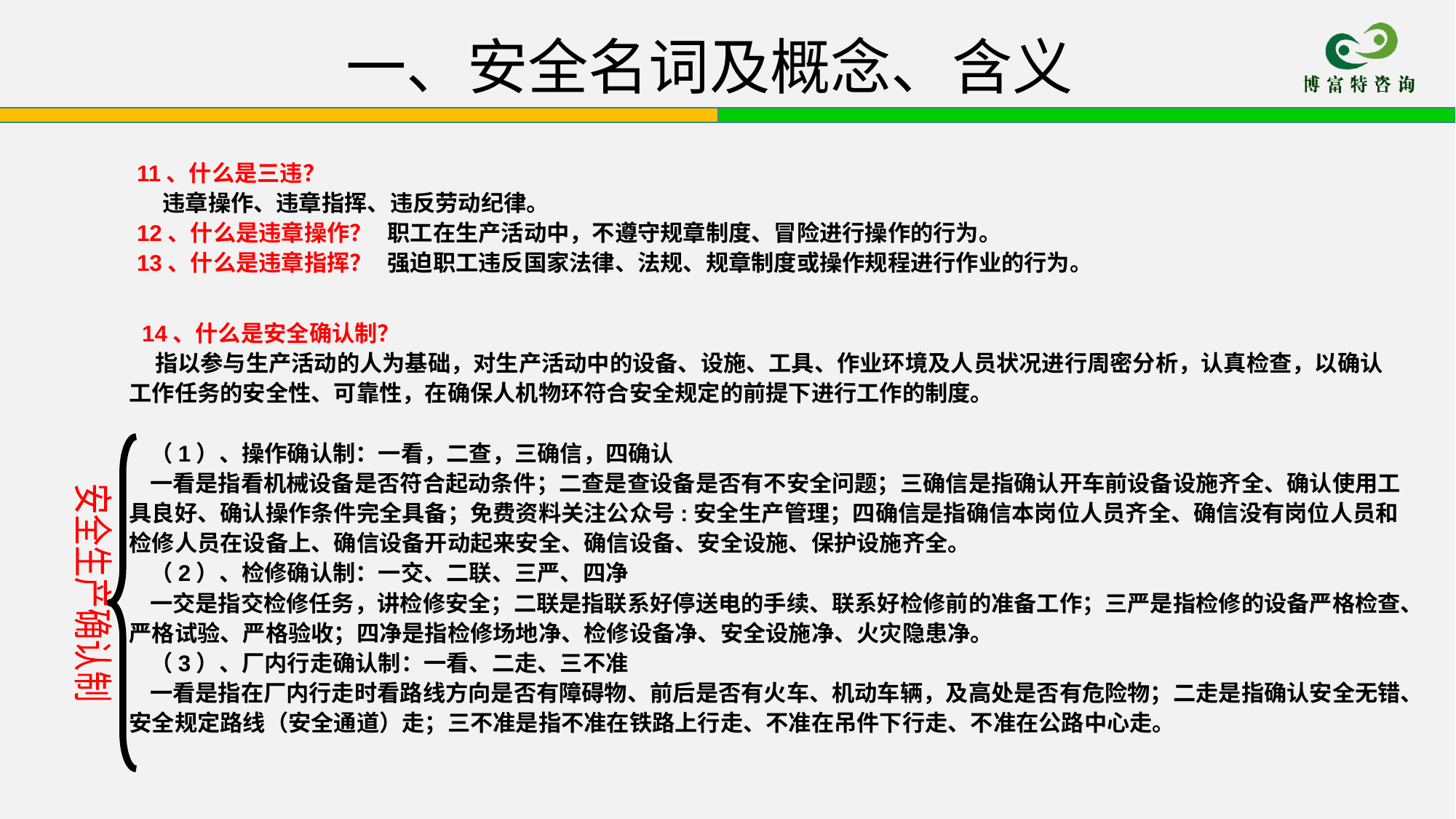

一、安全名词及概念、含义
11、什么是三违？
    违章操作、违章指挥、违反劳动纪律。
12、什么是违章操作？   职工在生产活动中，不遵守规章制度、冒险进行操作的行为。
13、什么是违章指挥？   强迫职工违反国家法律、法规、规章制度或操作规程进行作业的行为。
  14、什么是安全确认制？
    指以参与生产活动的人为基础，对生产活动中的设备、设施、工具、作业环境及人员状况进行周密分析，认真检查，以确认工作任务的安全性、可靠性，在确保人机物环符合安全规定的前提下进行工作的制度。

   （1）、操作确认制：一看，二查，三确信，四确认
   一看是指看机械设备是否符合起动条件；二查是查设备是否有不安全问题；三确信是指确认开车前设备设施齐全、确认使用工具良好、确认操作条件完全具备；免费资料关注公众号:安全生产管理；四确信是指确信本岗位人员齐全、确信没有岗位人员和检修人员在设备上、确信设备开动起来安全、确信设备、安全设施、保护设施齐全。
   （2）、检修确认制：一交、二联、三严、四净
   一交是指交检修任务，讲检修安全；二联是指联系好停送电的手续、联系好检修前的准备工作；三严是指检修的设备严格检查、严格试验、严格验收；四净是指检修场地净、检修设备净、安全设施净、火灾隐患净。
   （3）、厂内行走确认制：一看、二走、三不准
   一看是指在厂内行走时看路线方向是否有障碍物、前后是否有火车、机动车辆，及高处是否有危险物；二走是指确认安全无错、安全规定路线（安全通道）走；三不准是指不准在铁路上行走、不准在吊件下行走、不准在公路中心走。

安全生产确认制
9